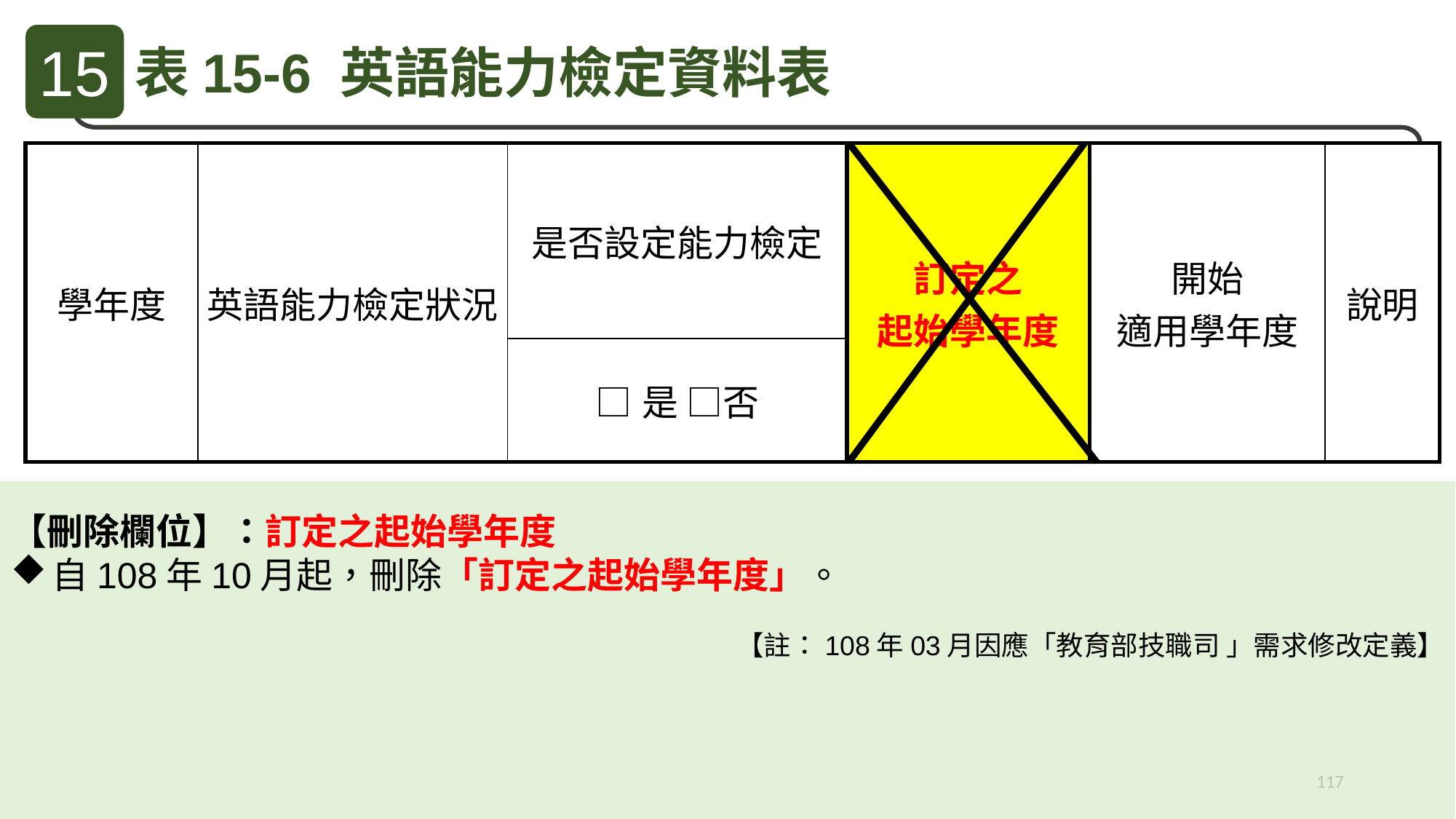

15
表15-6 英語能力檢定資料表

| 學年度 | 英語能力檢定狀況 | 是否設定能力檢定 | 訂定之 起始學年度 | 開始 適用學年度 | 說明 |
| --- | --- | --- | --- | --- | --- |
|  |  | □是 □否 |  |  |  |
【刪除欄位】：訂定之起始學年度
自108年10月起，刪除「訂定之起始學年度」。

【註：108年03月因應「教育部技職司 」需求修改定義】

117